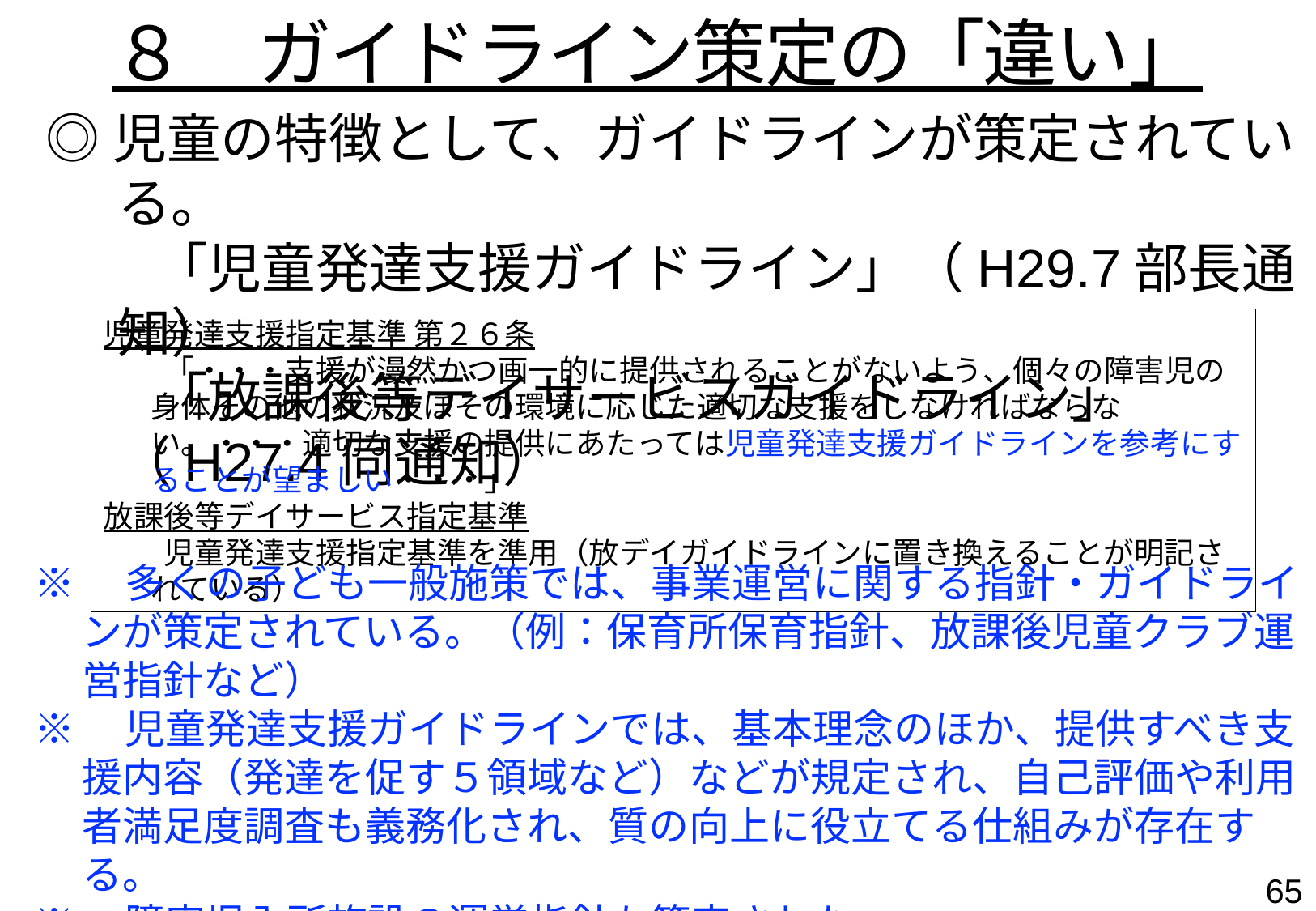

８　ガイドライン策定の「違い」
◎児童の特徴として、ガイドラインが策定されている。
　　「児童発達支援ガイドライン」（H29.7部長通知）
　　「放課後等デイサービスガイドライン」（H27.4同通知）
児童発達支援指定基準 第２６条
　　「・・・支援が漫然かつ画一的に提供されることがないよう、個々の障害児の身体その他の状況及ぼその環境に応じた適切な支援をしなければならない。・・・適切な支援の提供にあたっては児童発達支援ガイドラインを参考にすることが望ましい・・・」
放課後等デイサービス指定基準
　　児童発達支援指定基準を準用（放デイガイドラインに置き換えることが明記されている）
※　多くの子ども一般施策では、事業運営に関する指針・ガイドラインが策定されている。（例：保育所保育指針、放課後児童クラブ運営指針など）
※　児童発達支援ガイドラインでは、基本理念のほか、提供すべき支援内容（発達を促す５領域など）などが規定され、自己評価や利用者満足度調査も義務化され、質の向上に役立てる仕組みが存在する。
※　障害児入所施設の運営指針も策定された。
⇒児発管は、ガイドラインの準拠しつつ、質の向上のための創意工夫を行う
65